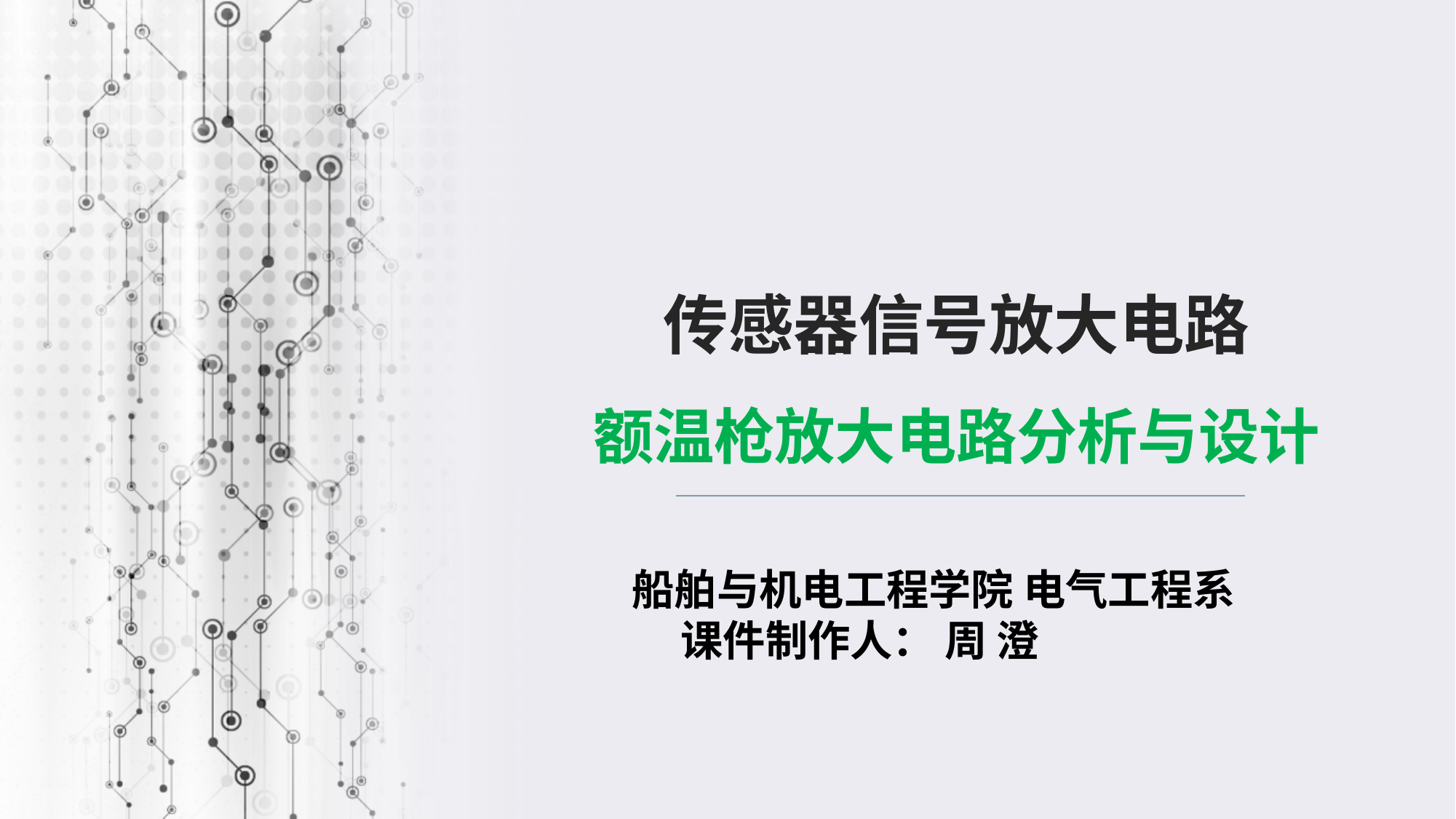

传感器信号放大电路
额温枪放大电路分析与设计
船舶与机电工程学院 电气工程系
    课件制作人： 周 澄